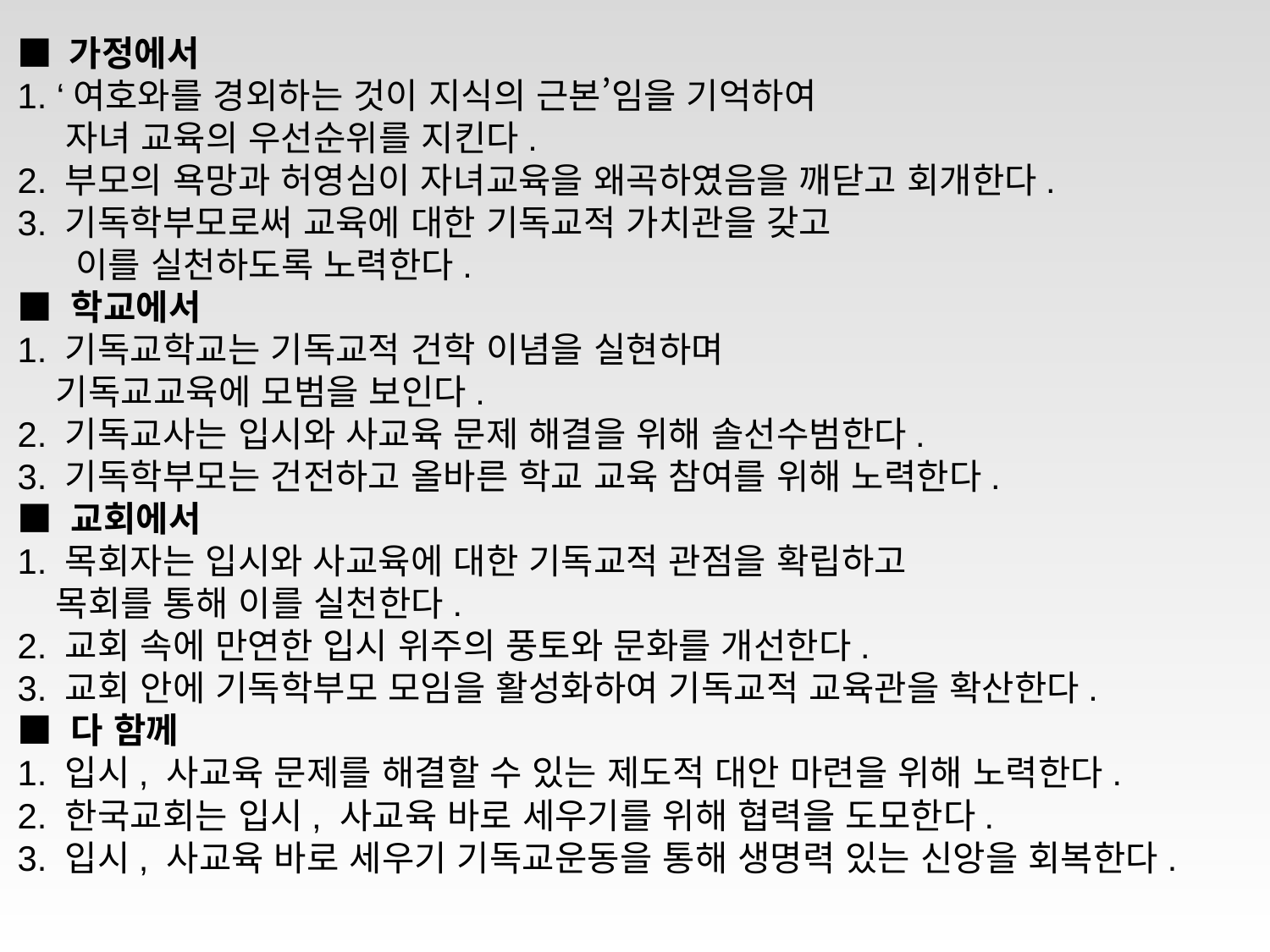

■ 가정에서
1. ‘여호와를 경외하는 것이 지식의 근본’임을 기억하여
    자녀 교육의 우선순위를 지킨다.
2. 부모의 욕망과 허영심이 자녀교육을 왜곡하였음을 깨닫고 회개한다.
3. 기독학부모로써 교육에 대한 기독교적 가치관을 갖고
     이를 실천하도록 노력한다.
■ 학교에서
1. 기독교학교는 기독교적 건학 이념을 실현하며
   기독교교육에 모범을 보인다.
2. 기독교사는 입시와 사교육 문제 해결을 위해 솔선수범한다.
3. 기독학부모는 건전하고 올바른 학교 교육 참여를 위해 노력한다.
■ 교회에서
1. 목회자는 입시와 사교육에 대한 기독교적 관점을 확립하고
   목회를 통해 이를 실천한다.
2. 교회 속에 만연한 입시 위주의 풍토와 문화를 개선한다.
3. 교회 안에 기독학부모 모임을 활성화하여 기독교적 교육관을 확산한다.
■ 다 함께
1. 입시, 사교육 문제를 해결할 수 있는 제도적 대안 마련을 위해 노력한다.
2. 한국교회는 입시, 사교육 바로 세우기를 위해 협력을 도모한다.
3. 입시, 사교육 바로 세우기 기독교운동을 통해 생명력 있는 신앙을 회복한다.